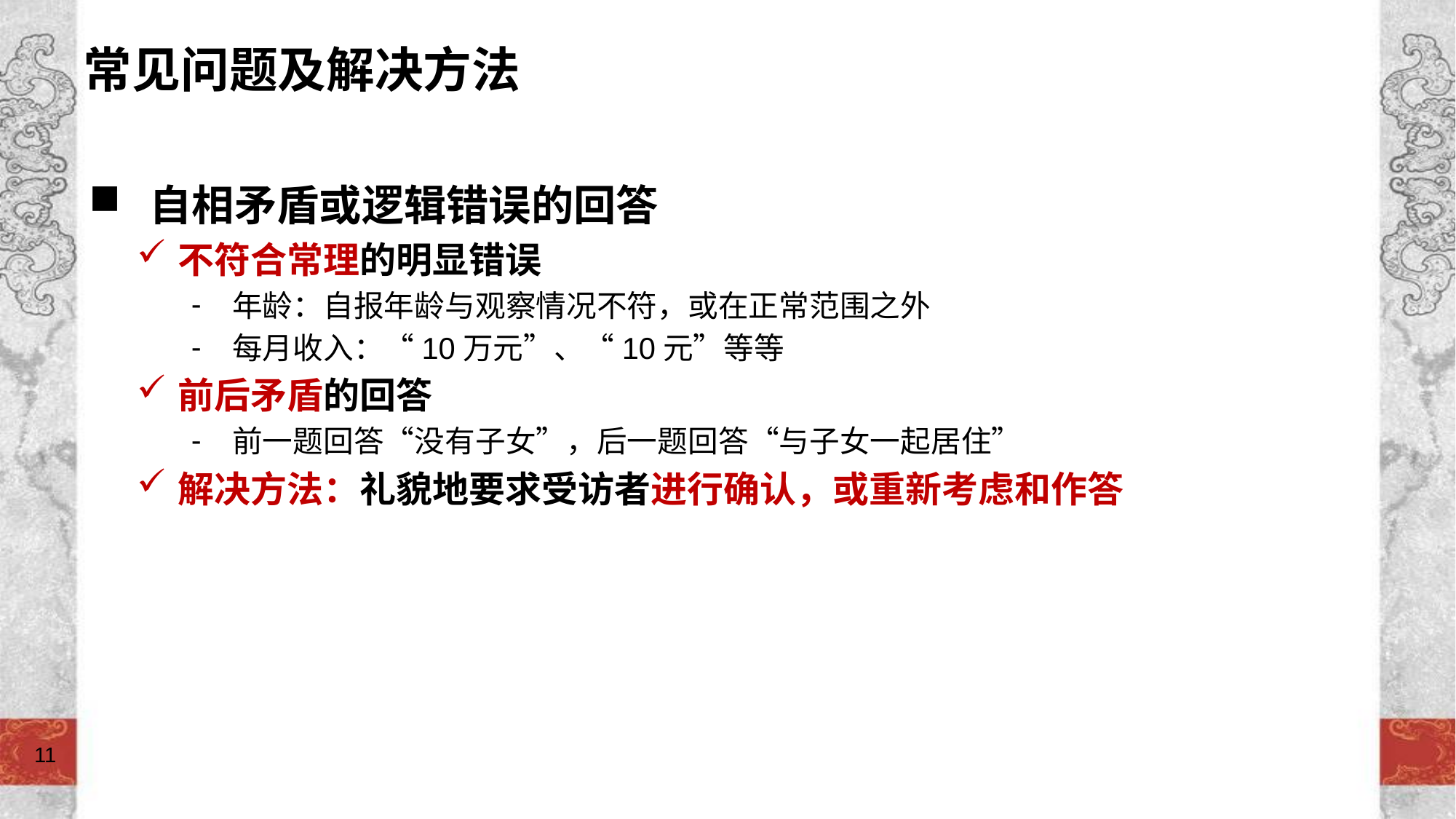

# 常见问题及解决方法
 自相矛盾或逻辑错误的回答
不符合常理的明显错误
年龄：自报年龄与观察情况不符，或在正常范围之外
每月收入：“10万元”、“10元”等等
前后矛盾的回答
前一题回答“没有子女”，后一题回答“与子女一起居住”
解决方法：礼貌地要求受访者进行确认，或重新考虑和作答